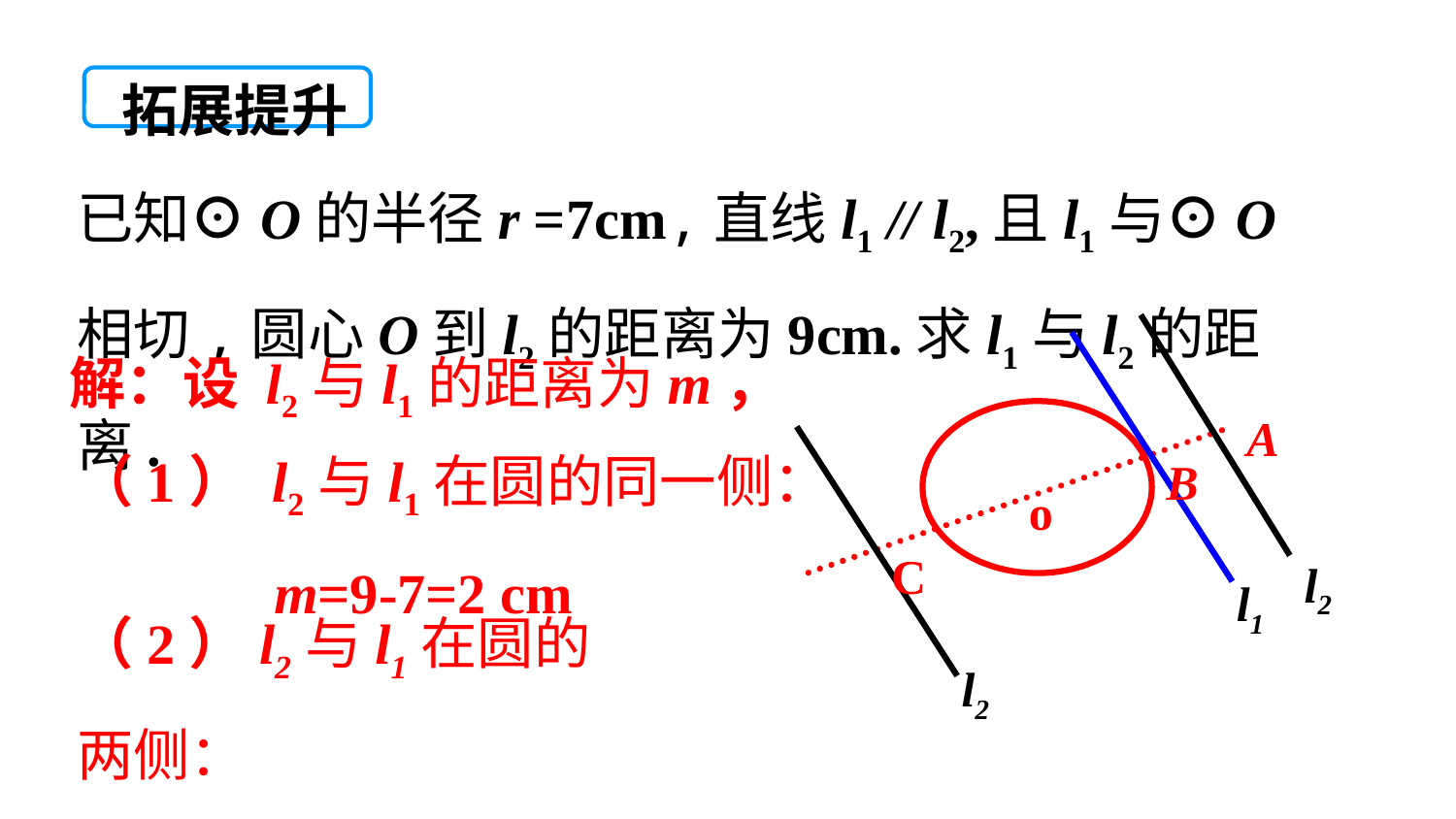

拓展提升

已知⊙O的半径r =7cm,直线l1 // l2,且l1与⊙O相切,圆心O到l2的距离为9cm.求l1与l2的距离.
解：设 l2与l1的距离为m，

l2

o
l1
（1） l2与l1在圆的同一侧：
              m=9-7=2 cm
A
B
C

l2
（2）l2与l1在圆的两侧：
       m=9+7=16 cm